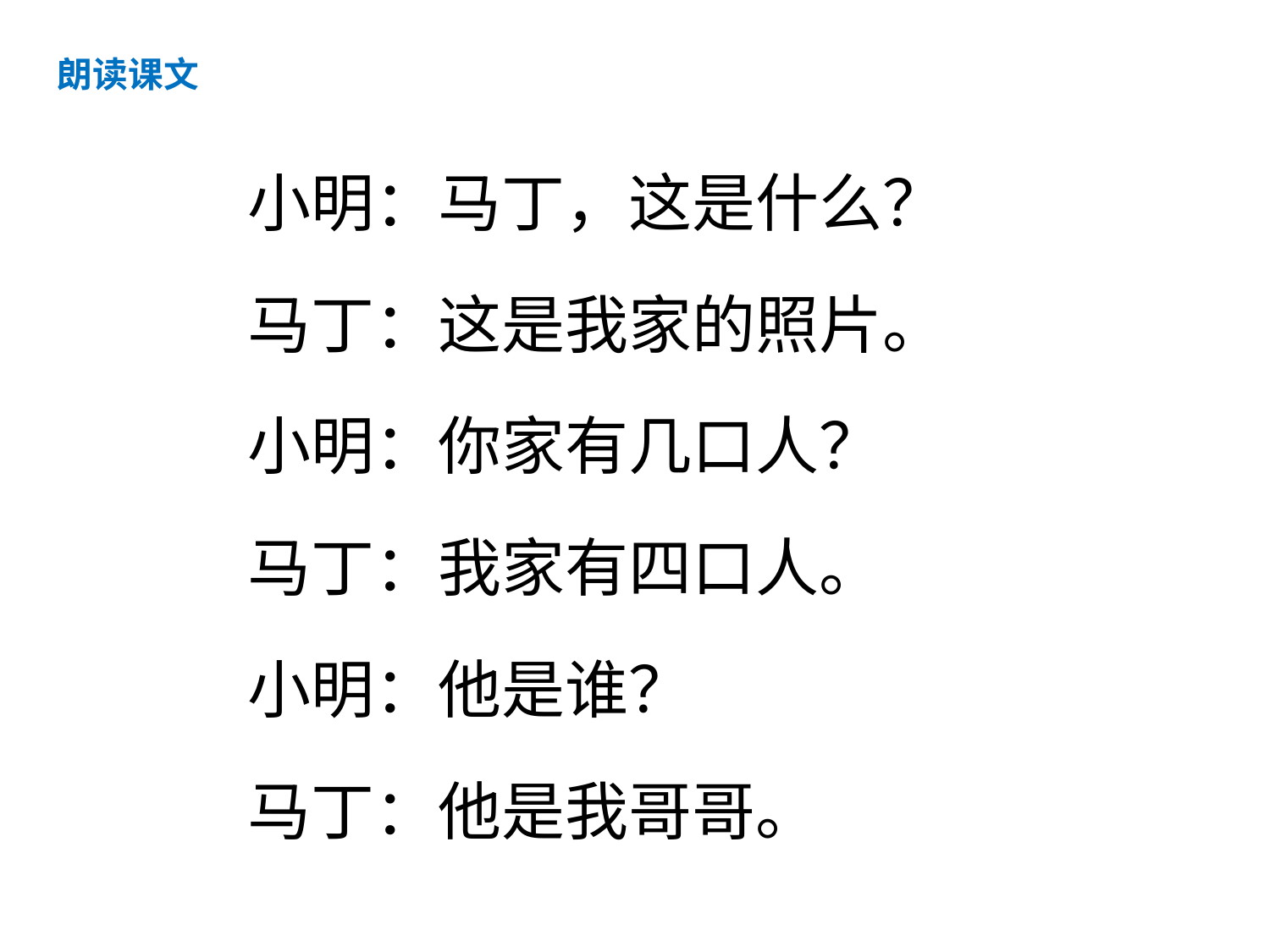

朗读课文
小明：马丁，这是什么？
马丁：这是我家的照片。
小明：你家有几口人？
马丁：我家有四口人。
小明：他是谁？
马丁：他是我哥哥。